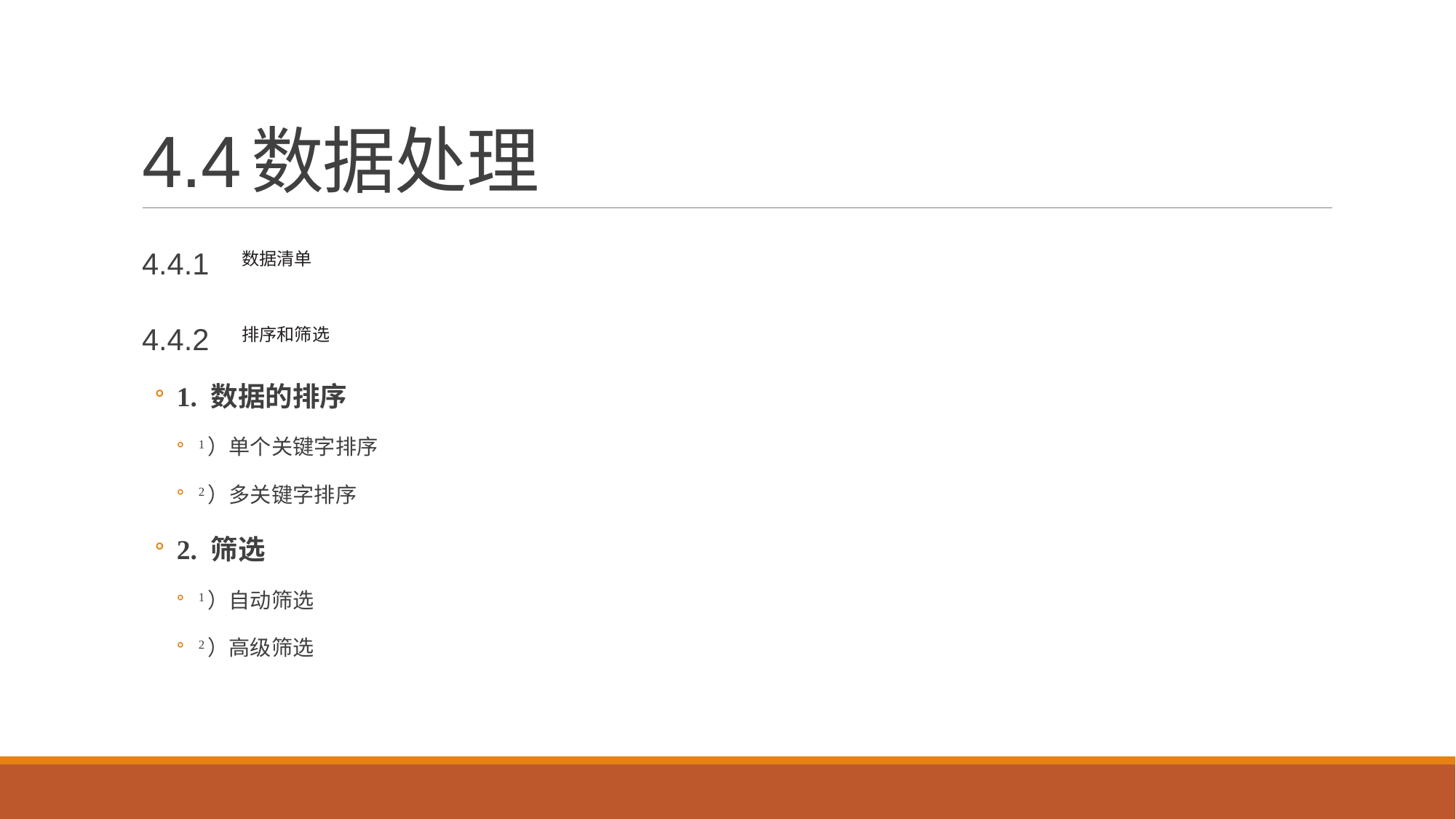

# 4.4	数据处理
4.4.1   数据清单
4.4.2   排序和筛选
1. 数据的排序
1）单个关键字排序
2）多关键字排序
2. 筛选
1）自动筛选
2）高级筛选